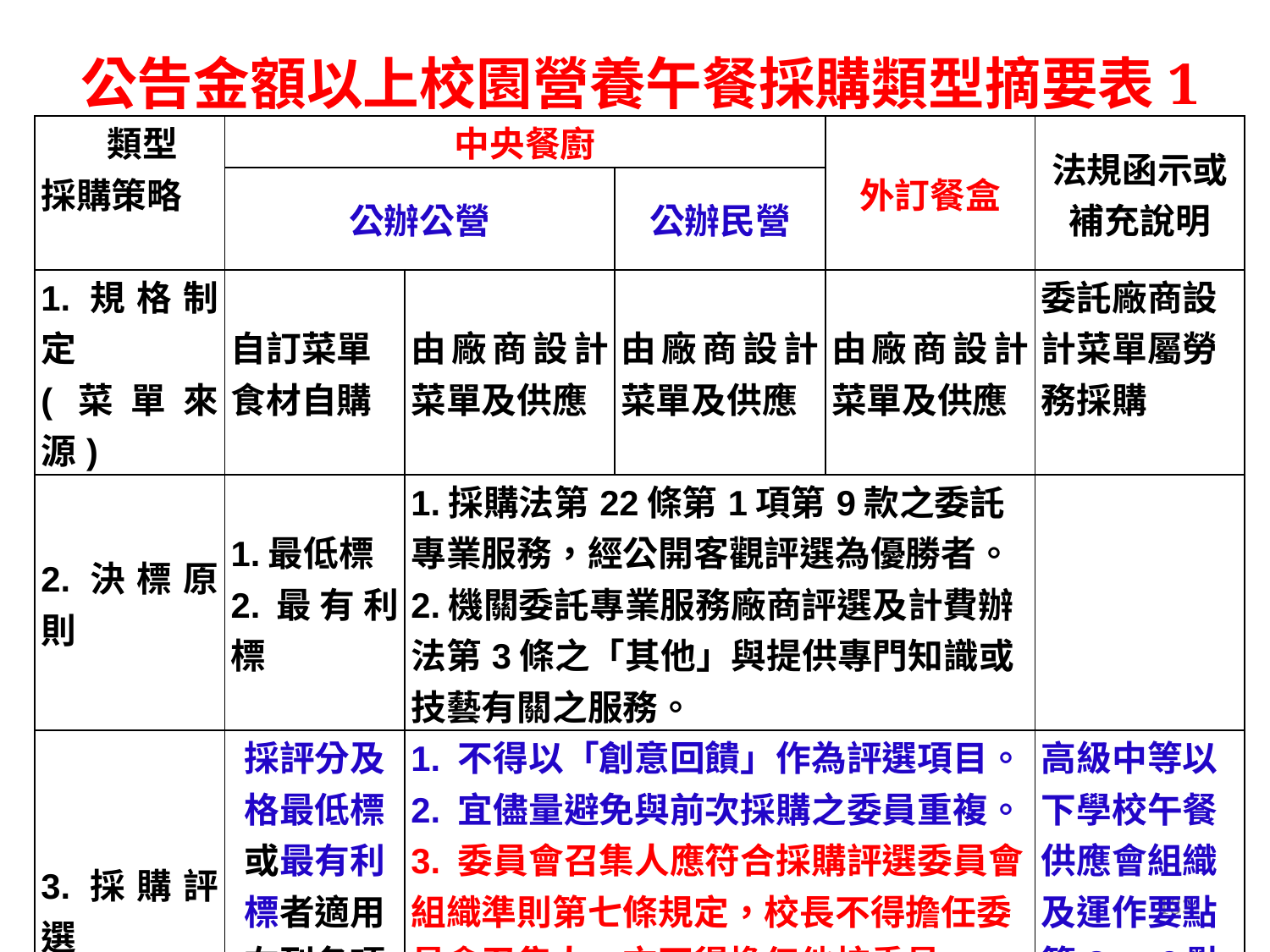

# 公告金額以上校園營養午餐採購類型摘要表1
| 類型 採購策略 | 中央餐廚 |  |  | 外訂餐盒 | 法規函示或 補充說明 |
| --- | --- | --- | --- | --- | --- |
|  | 公辦公營 |  | 公辦民營 |  |  |
| 1.規格制定 (菜單來源) | 自訂菜單 食材自購 | 由廠商設計菜單及供應 | 由廠商設計菜單及供應 | 由廠商設計菜單及供應 | 委託廠商設計菜單屬勞務採購 |
| 2.決標原則 | 1.最低標 2.最有利標 | 1.採購法第22條第1項第9款之委託專業服務，經公開客觀評選為優勝者。 2.機關委託專業服務廠商評選及計費辦法第3條之「其他」與提供專門知識或技藝有關之服務。 |  |  |  |
| 3.採購評選 注意事項 | 採評分及格最低標或最有利標者適用右列各項規範。 | 1. 不得以「創意回饋」作為評選項目。 2. 宜儘量避免與前次採購之委員重複。 3. 委員會召集人應符合採購評選委員會組織準則第七條規定，校長不得擔任委員會召集人，亦不得擔任他校委員，…且外聘委員名單二年內不得重複。 (臺中市立各級學校營養午餐採購案評選委員遴選作業規定第9點) |  |  | 高級中等以下學校午餐供應會組織及運作要點第8、9點 |
133